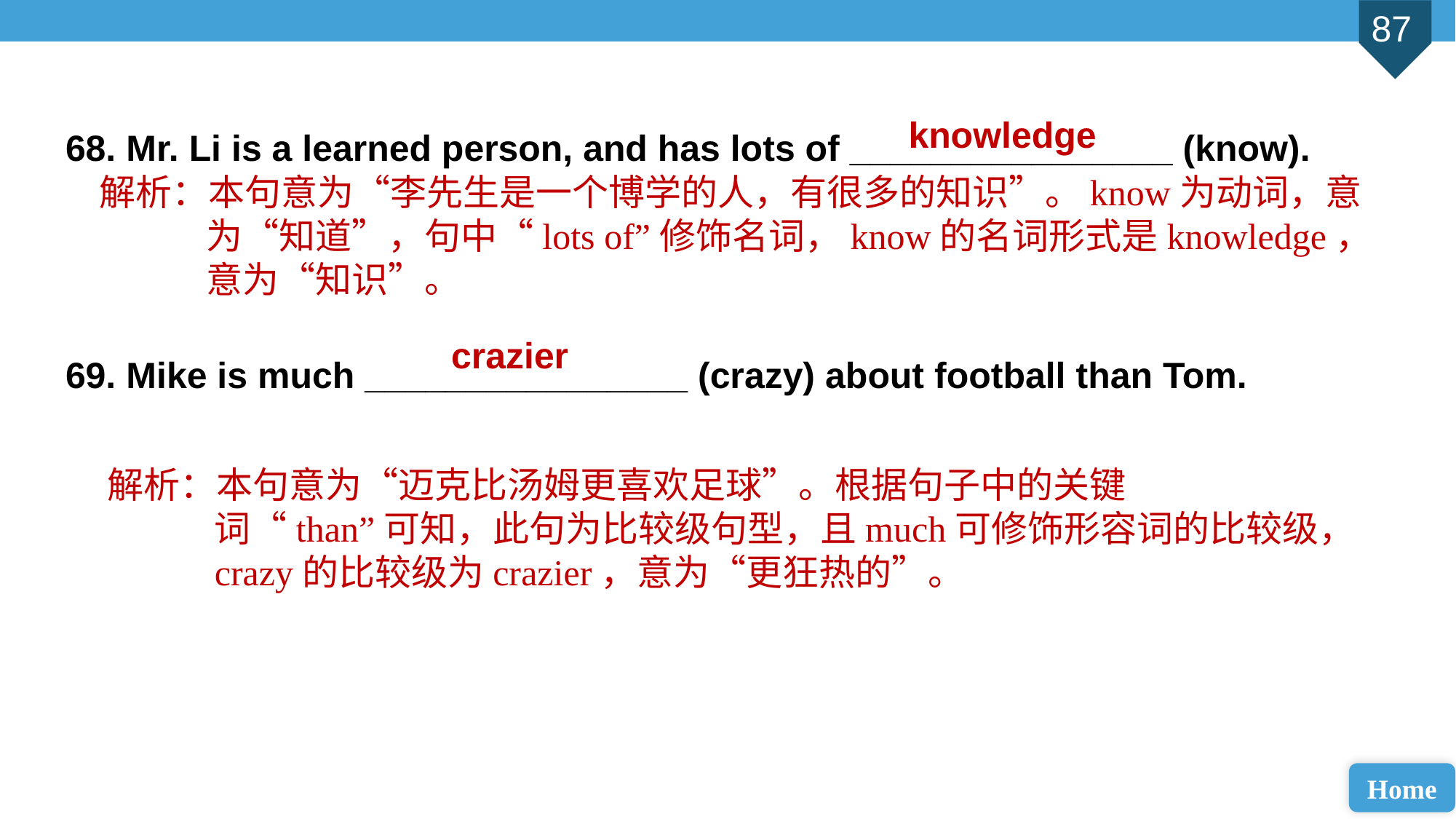

68. Mr. Li is a learned person, and has lots of ________________ (know).

69. Mike is much ________________ (crazy) about football than Tom.
knowledge
解析：本句意为“李先生是一个博学的人，有很多的知识”。know为动词，意为“知道”，句中“lots of”修饰名词，know的名词形式是knowledge，意为“知识”。
crazier
解析：本句意为“迈克比汤姆更喜欢足球”。根据句子中的关键词“than”可知，此句为比较级句型，且much可修饰形容词的比较级，crazy的比较级为crazier，意为“更狂热的”。